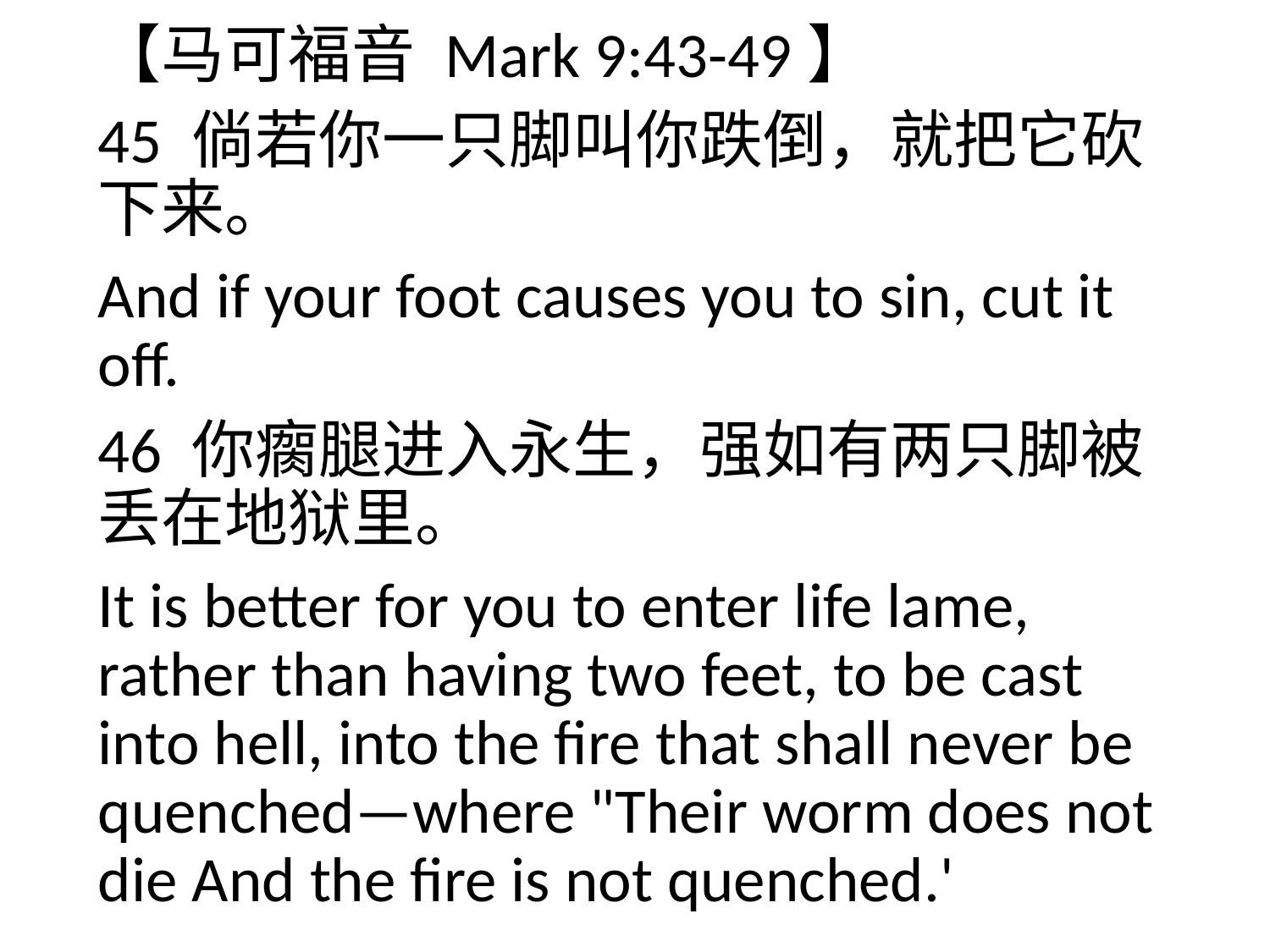

【马可福音 Mark 9:43-49】
45 倘若你一只脚叫你跌倒，就把它砍下来。
And if your foot causes you to sin, cut it off.
46 你瘸腿进入永生，强如有两只脚被丢在地狱里。
It is better for you to enter life lame, rather than having two feet, to be cast into hell, into the fire that shall never be quenched—where "Their worm does not die And the fire is not quenched.'